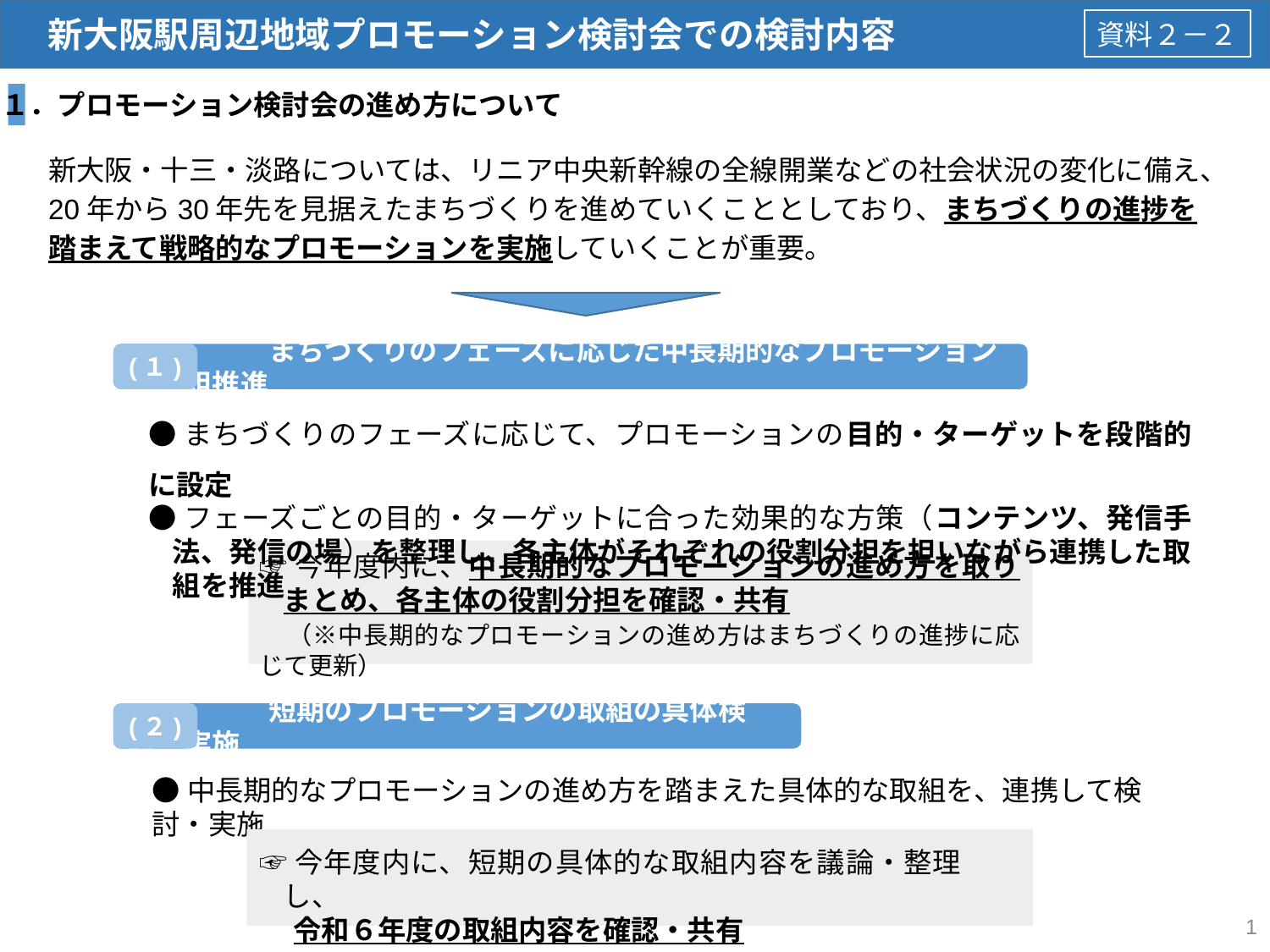

資料２－２
１．プロモーション検討会の進め方について
新大阪・十三・淡路については、リニア中央新幹線の全線開業などの社会状況の変化に備え、20年から30年先を見据えたまちづくりを進めていくこととしており、まちづくりの進捗を踏まえて戦略的なプロモーションを実施していくことが重要。

　　　　　まちづくりのフェーズに応じた中長期的なプロモーションの取組推進
(１)
●まちづくりのフェーズに応じて、プロモーションの目的・ターゲットを段階的に設定
●フェーズごとの目的・ターゲットに合った効果的な方策（コンテンツ、発信手法、発信の場）を整理し、各主体がそれぞれの役割分担を担いながら連携した取組を推進

☞今年度内に、中長期的なプロモーションの進め方を取りまとめ、各主体の役割分担を確認・共有
　（※中長期的なプロモーションの進め方はまちづくりの進捗に応じて更新）
　　　　　短期のプロモーションの取組の具体検討・実施
(２)
●中長期的なプロモーションの進め方を踏まえた具体的な取組を、連携して検討・実施

☞今年度内に、短期の具体的な取組内容を議論・整理し、
　 令和６年度の取組内容を確認・共有
1